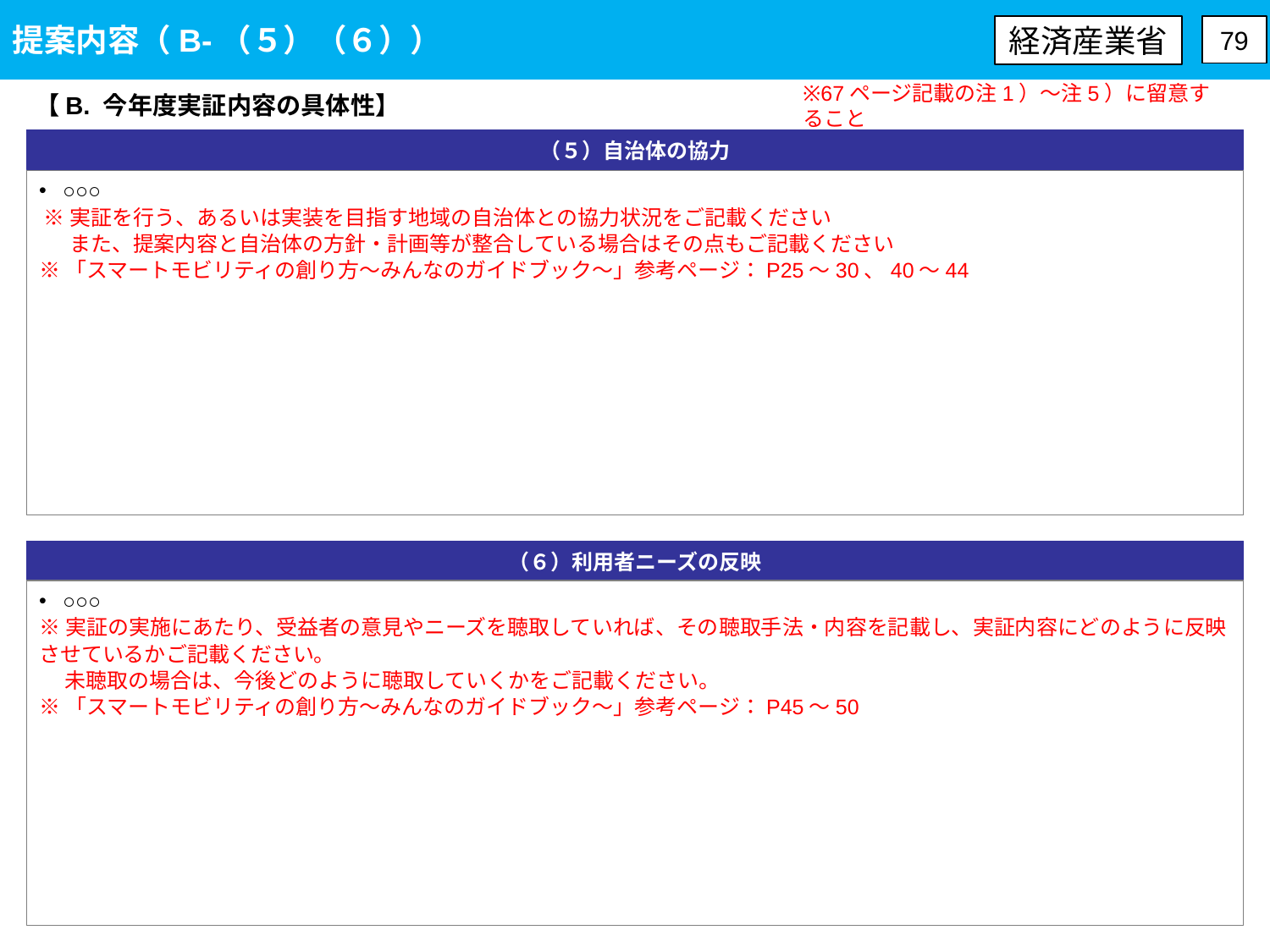

提案内容（B-（５）（６））
経済産業省
79
【B. 今年度実証内容の具体性】
※67ページ記載の注1）～注5）に留意すること
（５）自治体の協力
○○○
 ※実証を行う、あるいは実装を目指す地域の自治体との協力状況をご記載ください
　  また、提案内容と自治体の方針・計画等が整合している場合はその点もご記載ください
※「スマートモビリティの創り方～みんなのガイドブック～」参考ページ：P25～30、40～44
（６）利用者ニーズの反映
○○○
※実証の実施にあたり、受益者の意見やニーズを聴取していれば、その聴取手法・内容を記載し、実証内容にどのように反映させているかご記載ください。
　 未聴取の場合は、今後どのように聴取していくかをご記載ください。
※「スマートモビリティの創り方～みんなのガイドブック～」参考ページ：P45～50